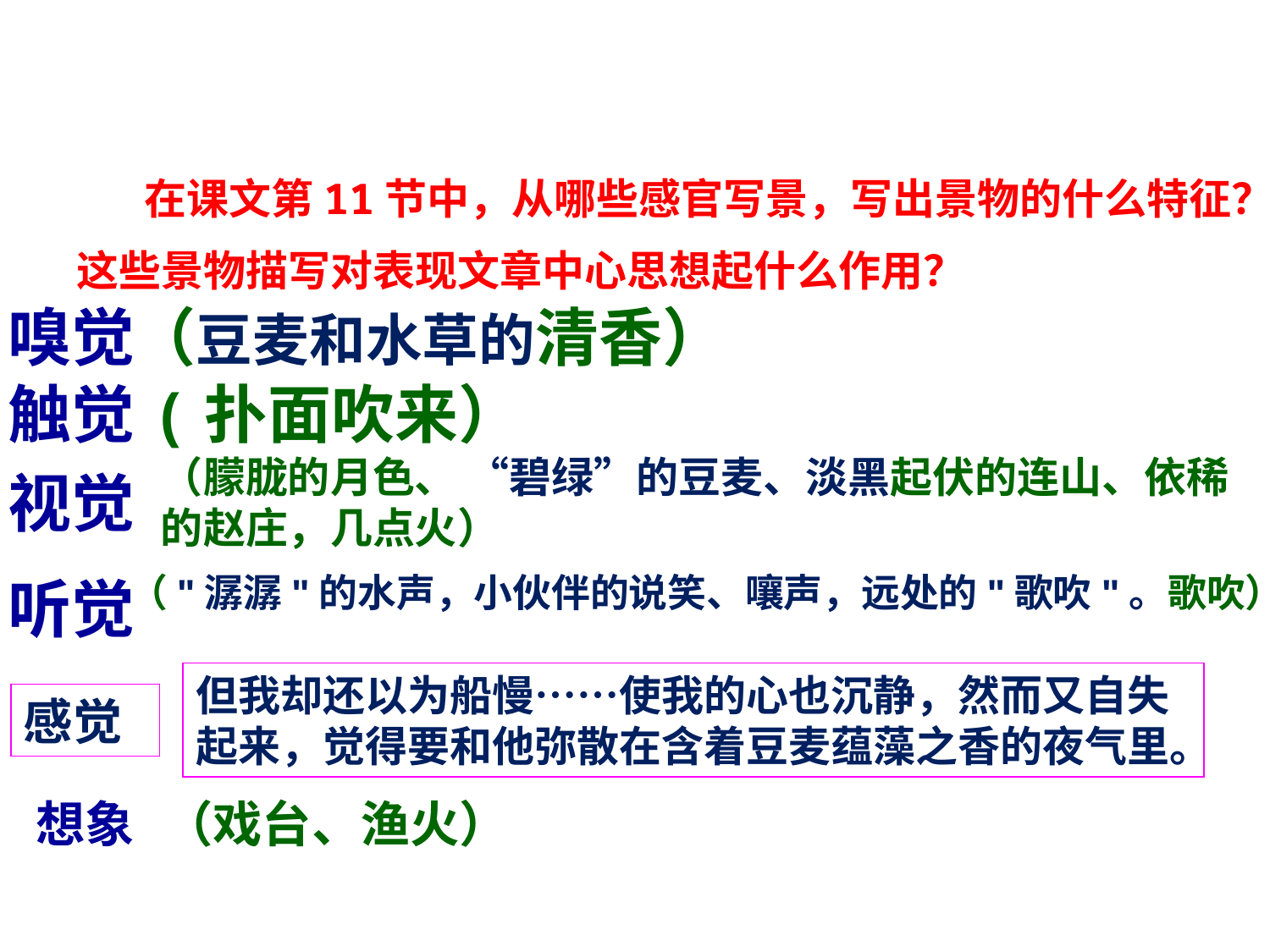

在课文第11节中，从哪些感官写景，写出景物的什么特征？这些景物描写对表现文章中心思想起什么作用？
（豆麦和水草的清香）
嗅觉
触觉
(扑面吹来）
（朦胧的月色、 “碧绿”的豆麦、淡黑起伏的连山、依稀的赵庄，几点火）
视觉
（"潺潺"的水声，小伙伴的说笑、嚷声，远处的"歌吹"。歌吹）
听觉
但我却还以为船慢……使我的心也沉静，然而又自失起来，觉得要和他弥散在含着豆麦蕴藻之香的夜气里。
感觉
想象
（戏台、渔火）